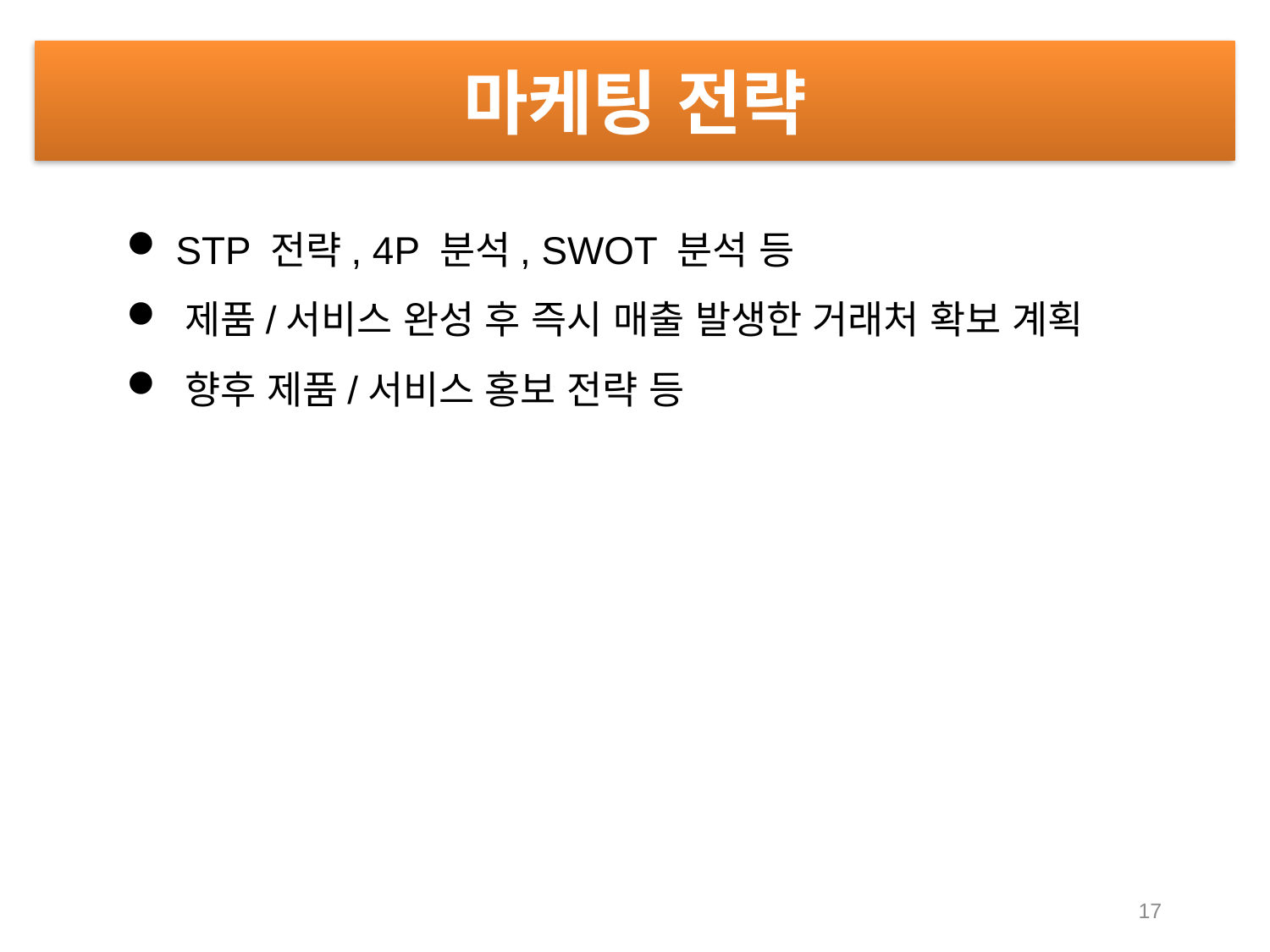

마케팅 전략
 STP 전략, 4P 분석, SWOT 분석 등
 제품/서비스 완성 후 즉시 매출 발생한 거래처 확보 계획
 향후 제품/서비스 홍보 전략 등
17